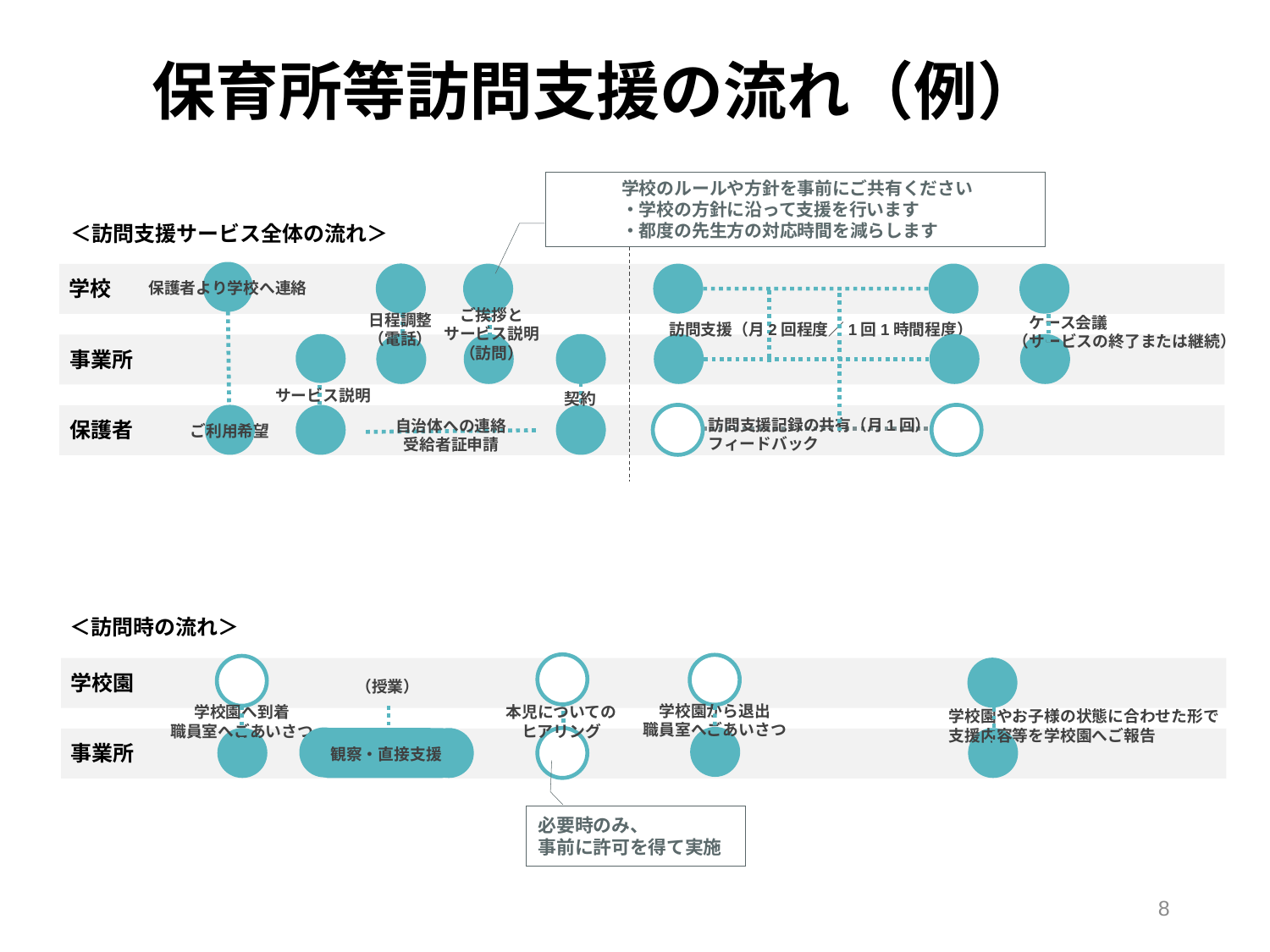

保育所等訪問支援の流れ（例）
学校のルールや方針を事前にご共有ください
・学校の方針に沿って支援を行います
・都度の先生方の対応時間を減らします
＜訪問支援サービス全体の流れ＞

学校
保護者より学校へ連絡
ご挨拶と
サービス説明
（訪問）
日程調整
（電話）
　ケース会議
（サービスの終了または継続）
訪問支援（月2回程度／1回1時間程度）

事業所
サービス説明
契約

訪問支援記録の共有（月1回）
フィードバック
自治体への連絡
受給者証申請
保護者
ご利用希望
＜訪問時の流れ＞

学校園
（授業）
学校園から退出
職員室へごあいさつ
学校園へ到着
職員室へごあいさつ
本児についての
ヒアリング
学校園やお子様の状態に合わせた形で
支援内容等を学校園へご報告

事業所
観察・直接支援
必要時のみ、
事前に許可を得て実施
8